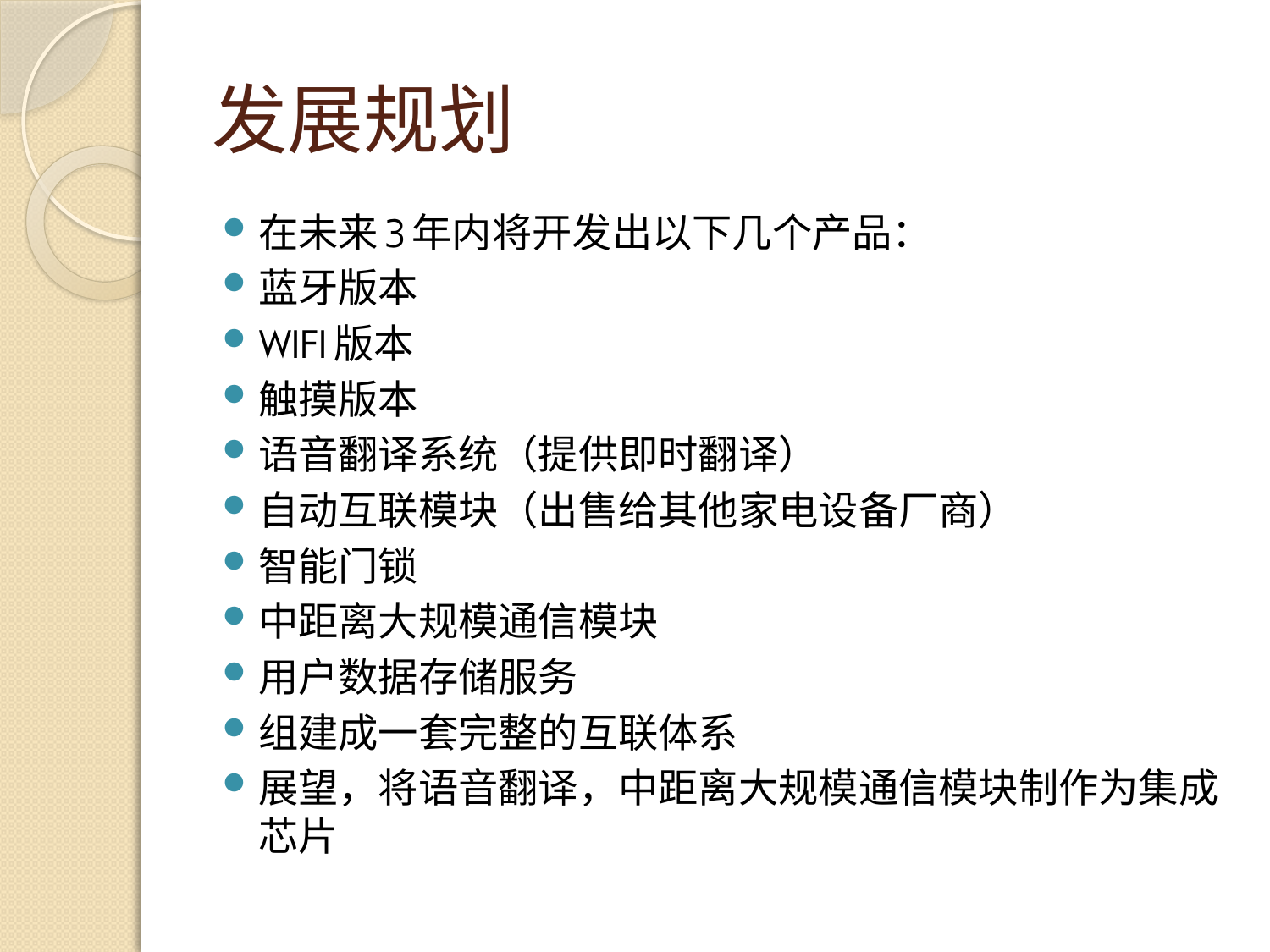

# 发展规划
在未来3年内将开发出以下几个产品：
蓝牙版本
WIFI版本
触摸版本
语音翻译系统（提供即时翻译）
自动互联模块（出售给其他家电设备厂商）
智能门锁
中距离大规模通信模块
用户数据存储服务
组建成一套完整的互联体系
展望，将语音翻译，中距离大规模通信模块制作为集成芯片